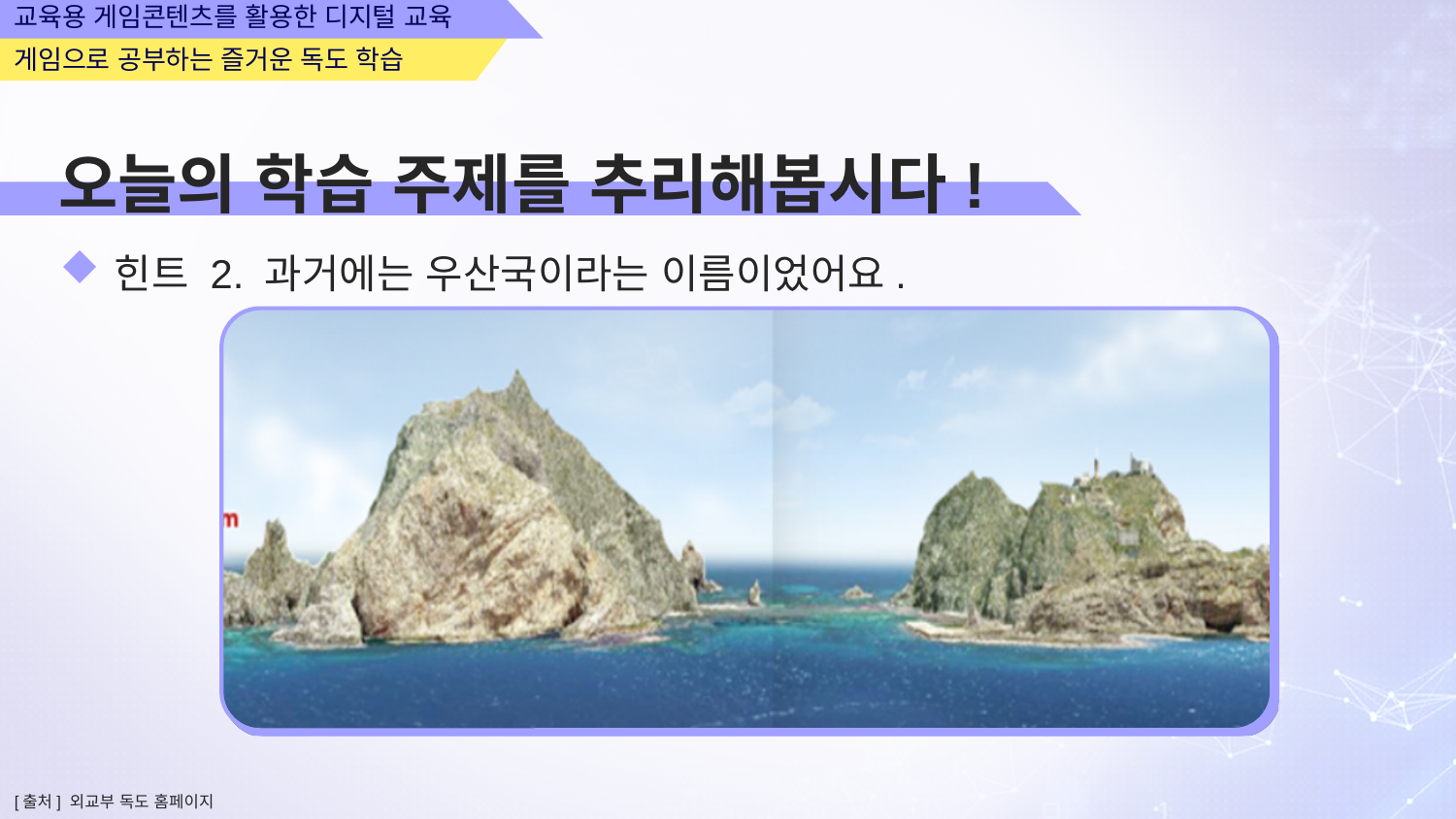

오늘의 학습 주제를 추리해봅시다!

힌트 2. 과거에는 우산국이라는 이름이었어요.

[출처] 외교부 독도 홈페이지